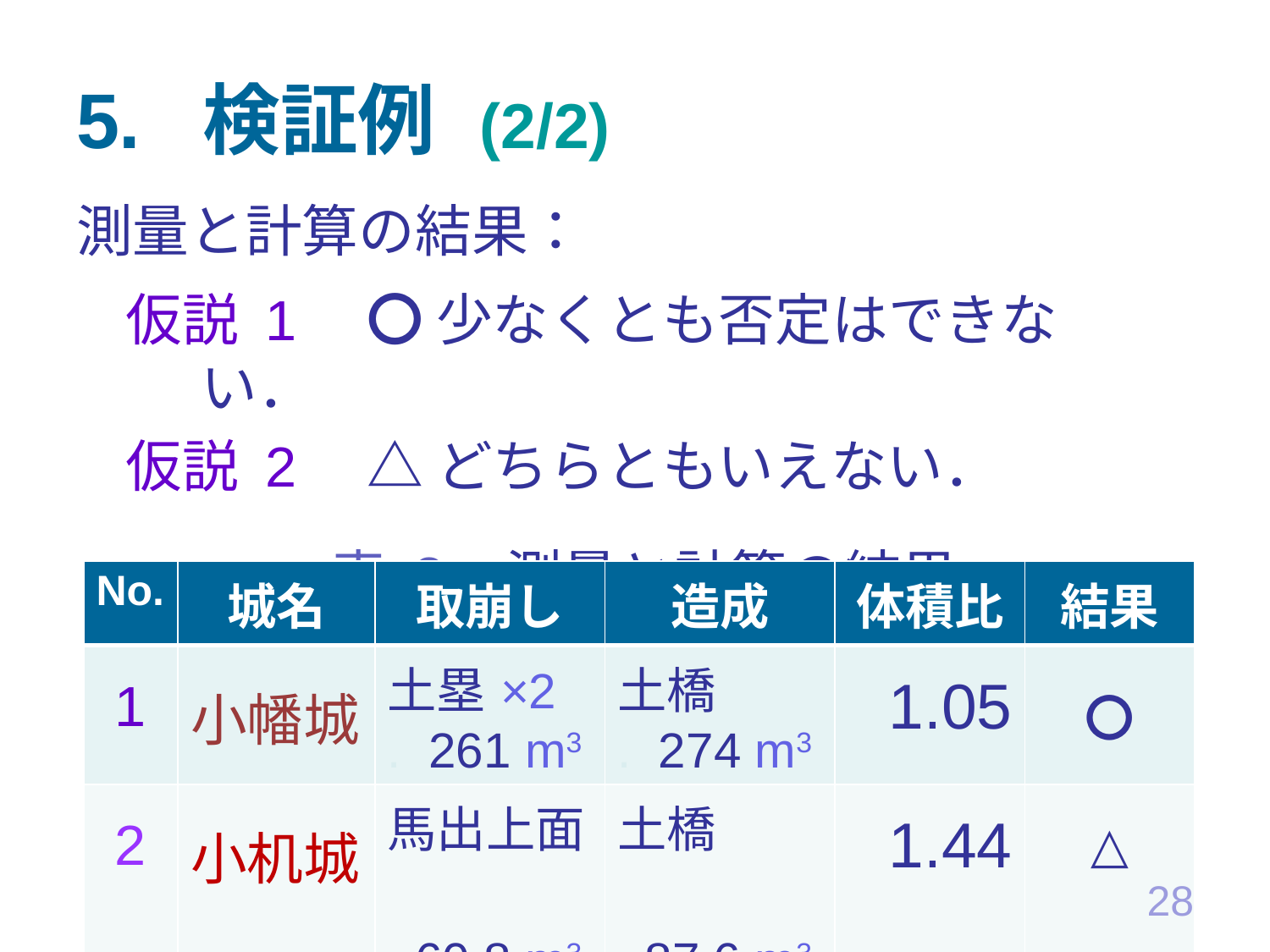

# 5.  検証例  (2/2)
測量と計算の結果：
仮説 1　〇 少なくとも否定はできない．
仮説 2　△ どちらともいえない．
表 2.  測量と計算の結果

| No. | 城名 | 取崩し | 造成 | 体積比 | 結果 |
| --- | --- | --- | --- | --- | --- |
| 1 | 小幡城 | 土塁×2 . 261 m3 | 土橋 　 . 274 m3 | 1.05 | 〇 |
| 2 | 小机城 | 馬出上面　 . 60.8 m3 | 土橋　　　　　　 . 87.6 m3 | 1.44 | △ |
28